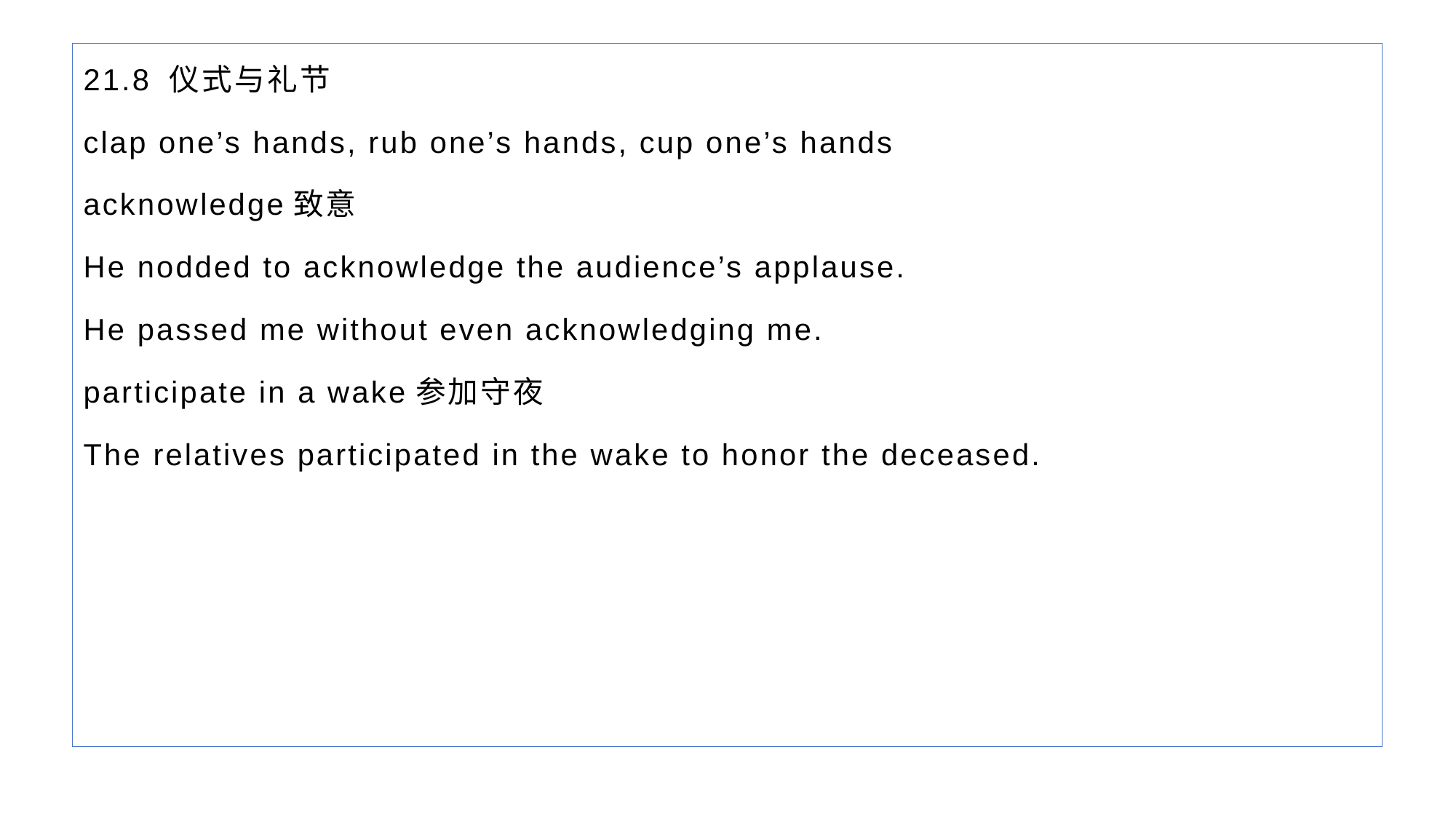

21.8 仪式与礼节
clap one’s hands, rub one’s hands, cup one’s hands
acknowledge致意
He nodded to acknowledge the audience’s applause.
He passed me without even acknowledging me.
participate in a wake参加守夜
The relatives participated in the wake to honor the deceased.